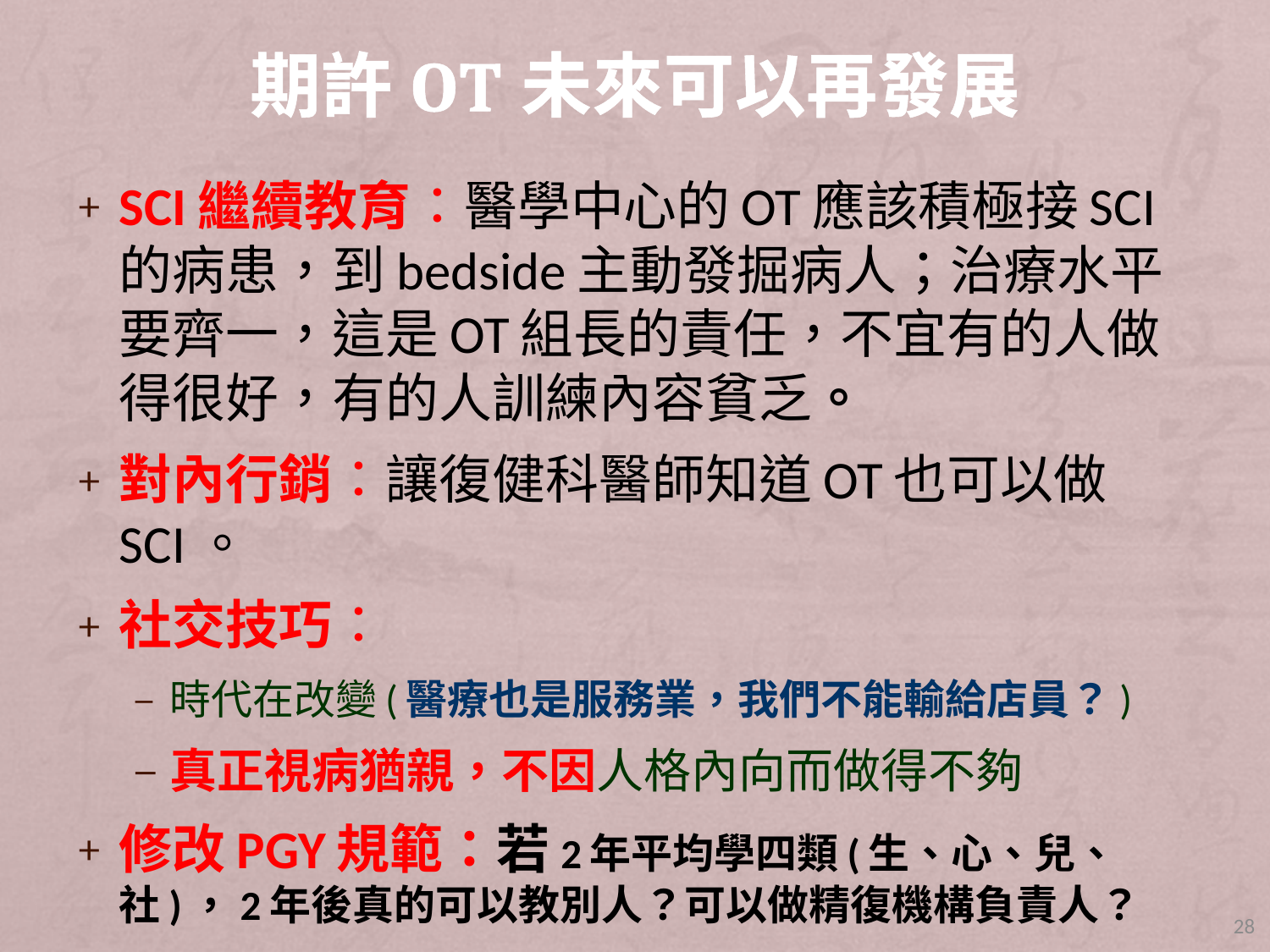

# 期許OT未來可以再發展
SCI繼續教育：醫學中心的OT應該積極接SCI的病患，到bedside主動發掘病人；治療水平要齊一，這是OT組長的責任，不宜有的人做得很好，有的人訓練內容貧乏。
對內行銷：讓復健科醫師知道OT也可以做SCI。
社交技巧：
時代在改變(醫療也是服務業，我們不能輸給店員？)
真正視病猶親，不因人格內向而做得不夠
修改PGY規範：若2年平均學四類(生、心、兒、社)，2年後真的可以教別人？可以做精復機構負責人？

28